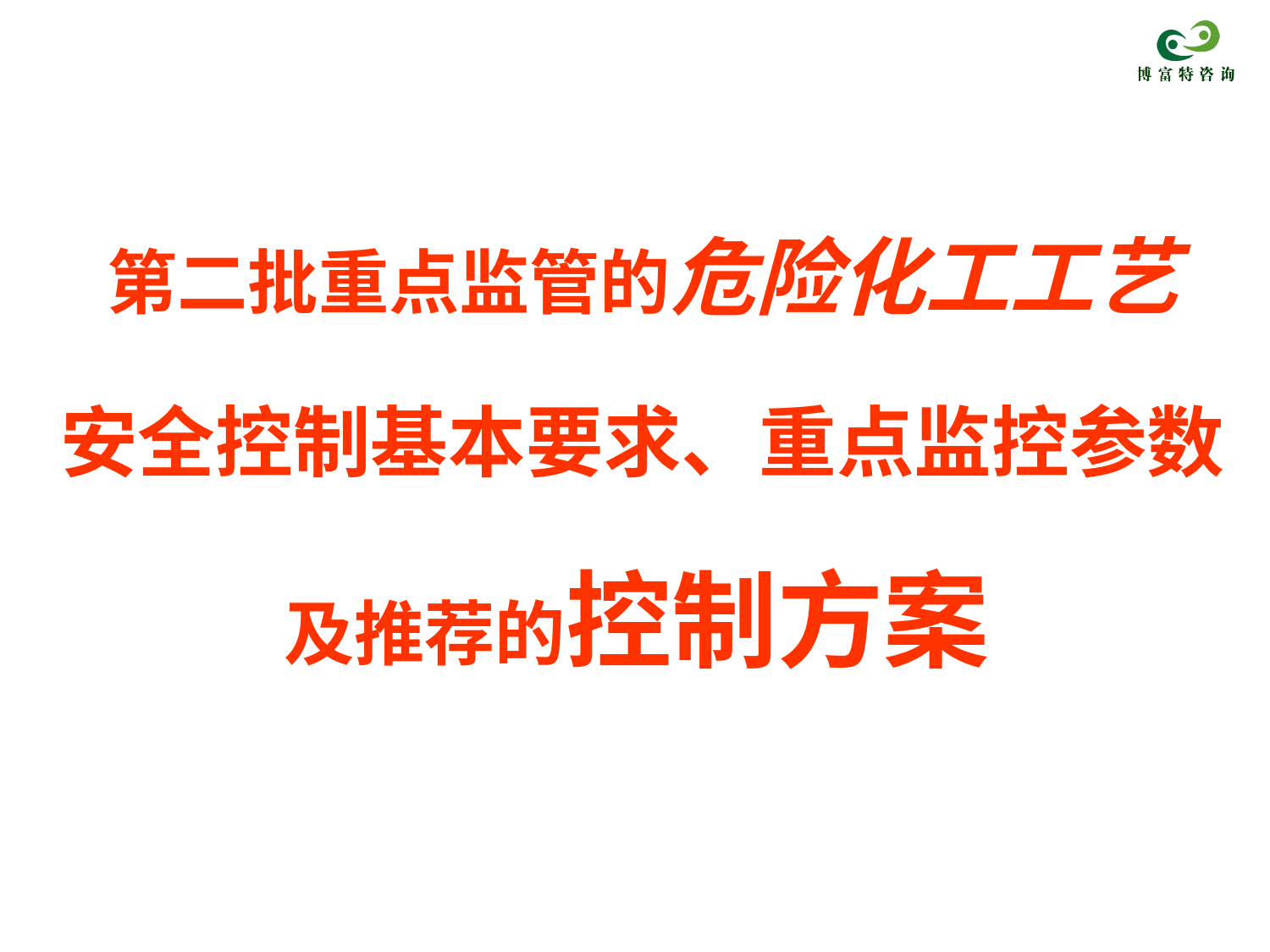

第二批重点监管的危险化工工艺
安全控制基本要求、重点监控参数
及推荐的控制方案